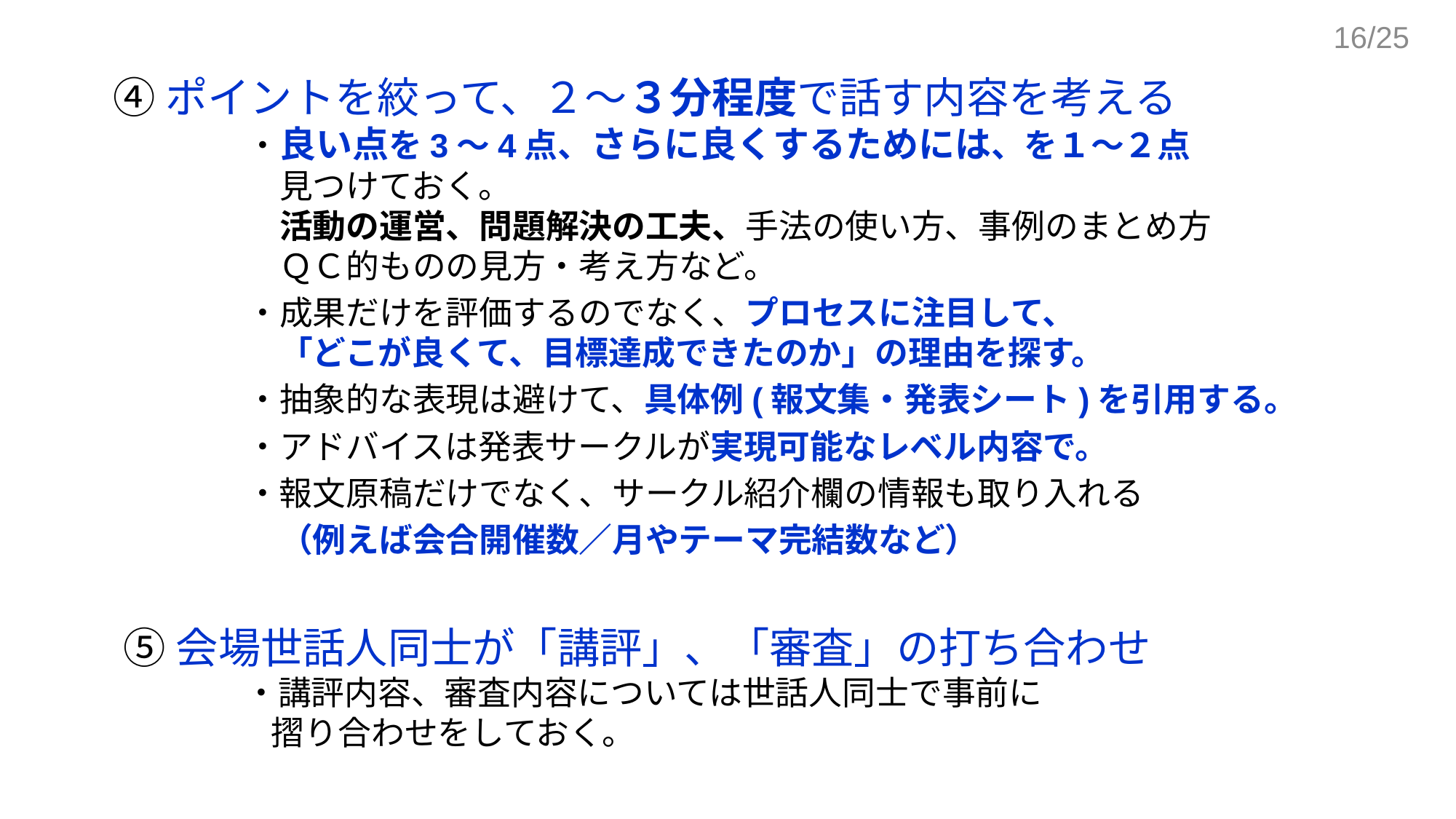

16/25

④ポイントを絞って、２～３分程度で話す内容を考える
　　　　・良い点を3～4点、さらに良くするためには、を１～２点
　　　　　見つけておく。
　　　　　活動の運営、問題解決の工夫、手法の使い方、事例のまとめ方
　　　　　ＱＣ的ものの見方・考え方など。
　　　　・成果だけを評価するのでなく、プロセスに注目して、
　　　　　「どこが良くて、目標達成できたのか」の理由を探す。
　　　　・抽象的な表現は避けて、具体例(報文集・発表シート)を引用する。
　　　　・アドバイスは発表サークルが実現可能なレベル内容で。
　　　　・報文原稿だけでなく、サークル紹介欄の情報も取り入れる
　　　　　（例えば会合開催数／月やテーマ完結数など）

⑤会場世話人同士が「講評」、「審査」の打ち合わせ
　　　　・講評内容、審査内容については世話人同士で事前に
　　　　  摺り合わせをしておく。